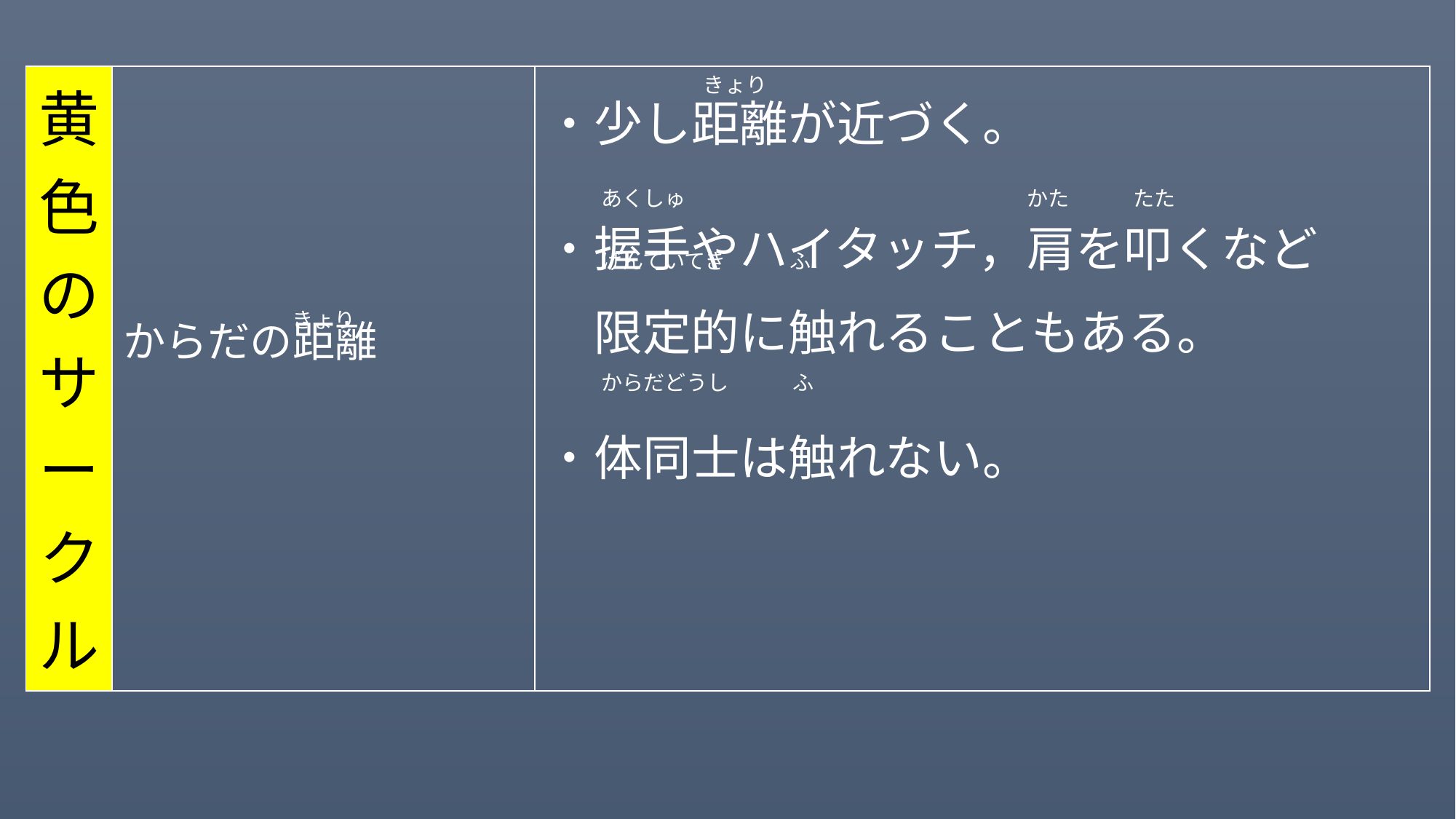

| 黄色のサークル | からだの距離 | ・少し距離が近づく。 ・握手やハイタッチ，肩を叩くなど 　限定的に触れることもある。 ・体同士は触れない。 |
| --- | --- | --- |
きょり
あくしゅ　　　　　　　　　　　　　　　　かた　　　たた
げんていてき　　　ふ
きょり
からだどうし　　　ふ